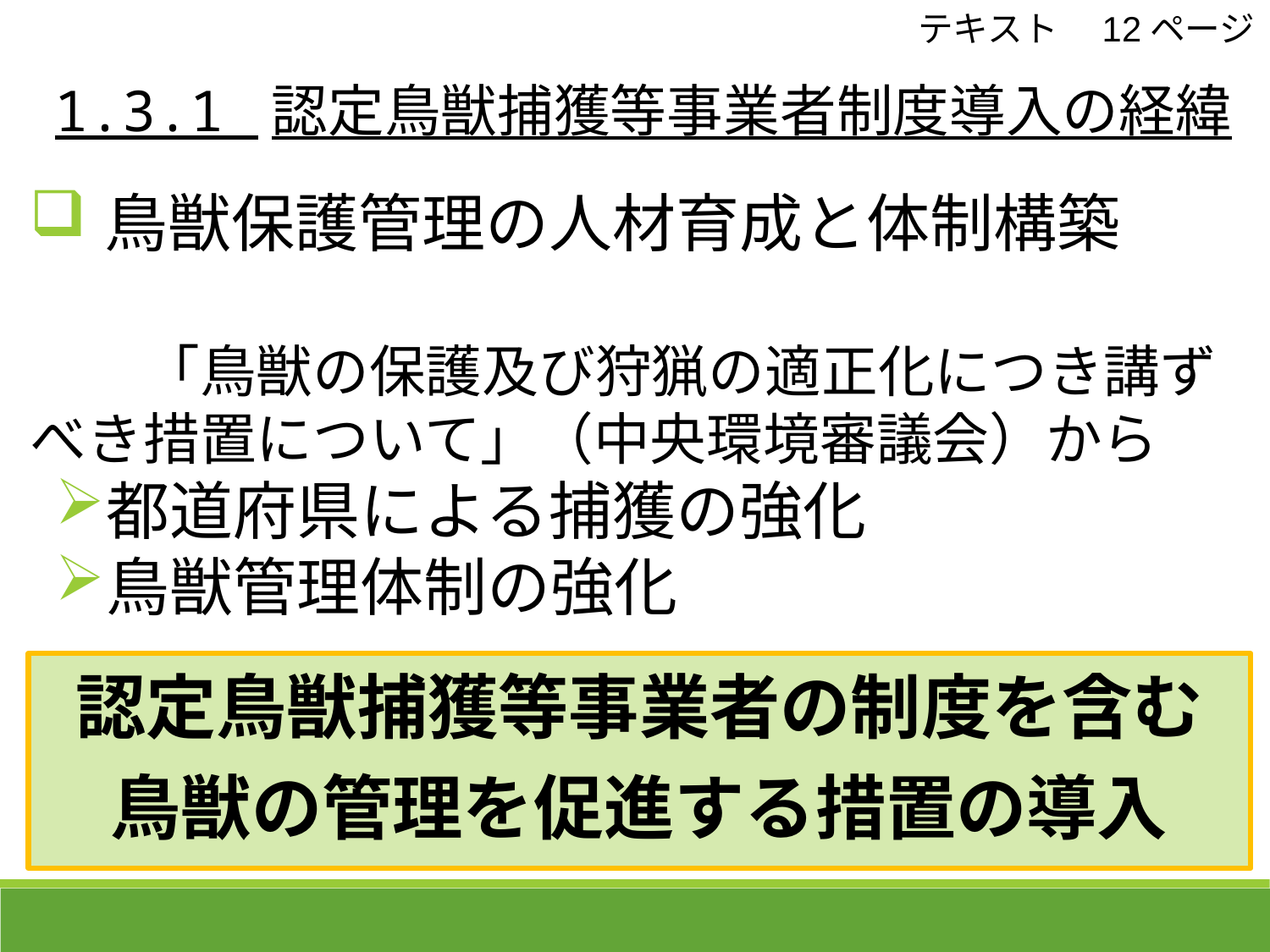

テキスト　12ページ
 1.3.1 認定鳥獣捕獲等事業者制度導入の経緯
鳥獣保護管理の人材育成と体制構築

　　「鳥獣の保護及び狩猟の適正化につき講ずべき措置について」（中央環境審議会）から
都道府県による捕獲の強化
鳥獣管理体制の強化
認定鳥獣捕獲等事業者の制度を含む
鳥獣の管理を促進する措置の導入